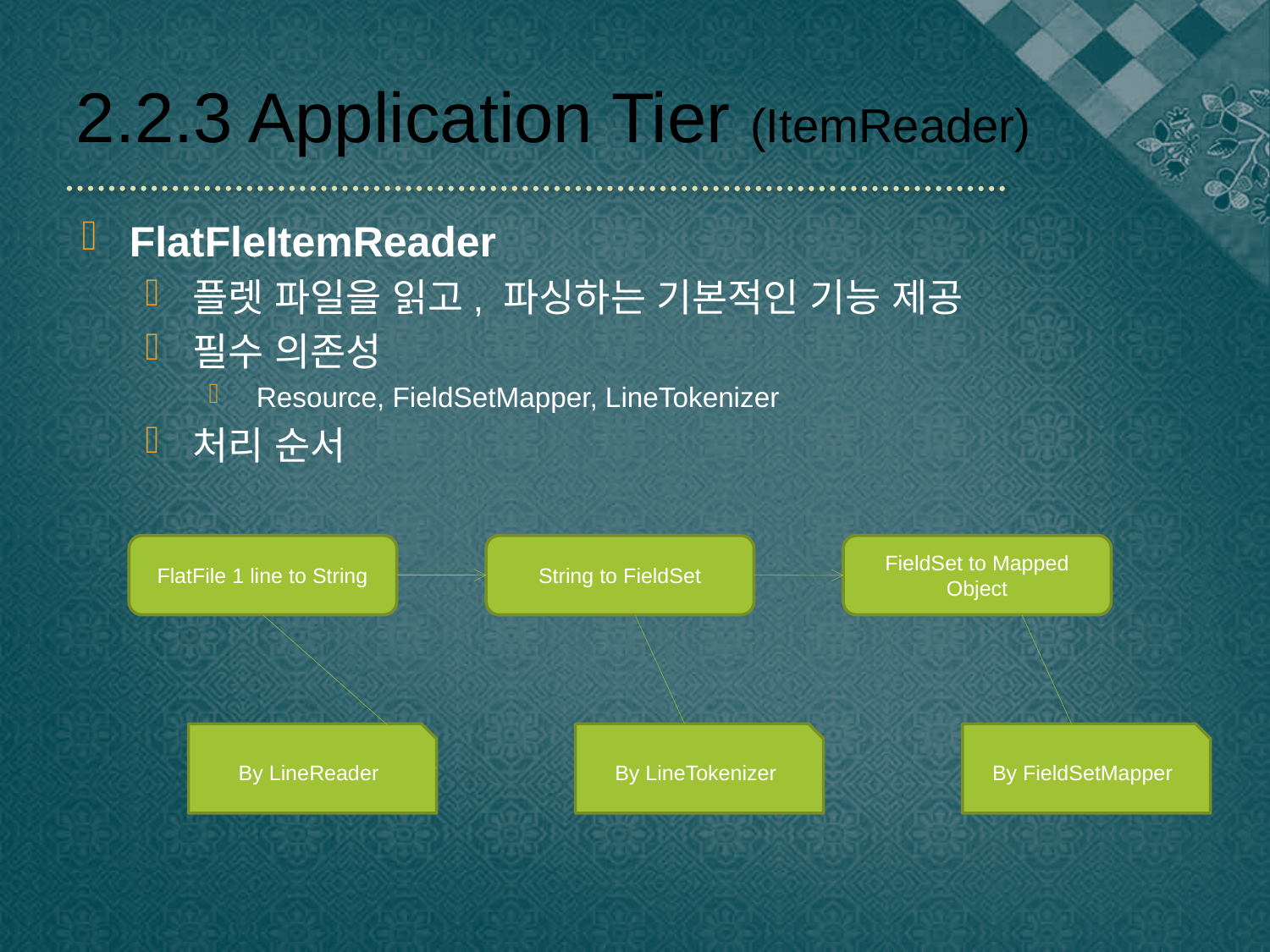

# 2.2.3 Application Tier (ItemReader)
FlatFleItemReader
플렛 파일을 읽고, 파싱하는 기본적인 기능 제공
필수 의존성
Resource, FieldSetMapper, LineTokenizer
처리 순서

FlatFile 1 line to String
String to FieldSet
FieldSet to Mapped Object
By LineReader
By LineTokenizer
By FieldSetMapper